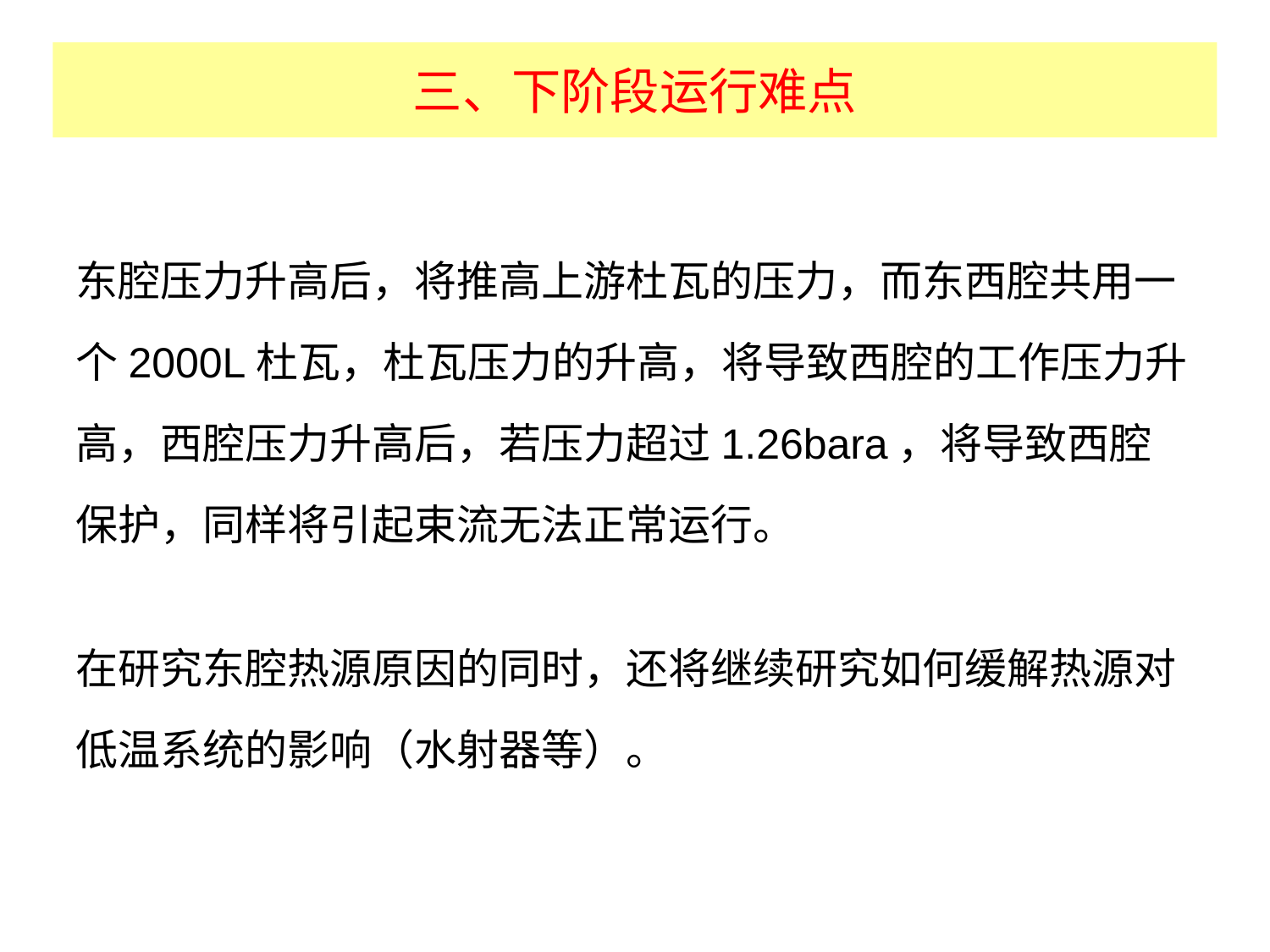

三、下阶段运行难点
东腔压力升高后，将推高上游杜瓦的压力，而东西腔共用一个2000L杜瓦，杜瓦压力的升高，将导致西腔的工作压力升高，西腔压力升高后，若压力超过1.26bara，将导致西腔保护，同样将引起束流无法正常运行。

在研究东腔热源原因的同时，还将继续研究如何缓解热源对低温系统的影响（水射器等）。